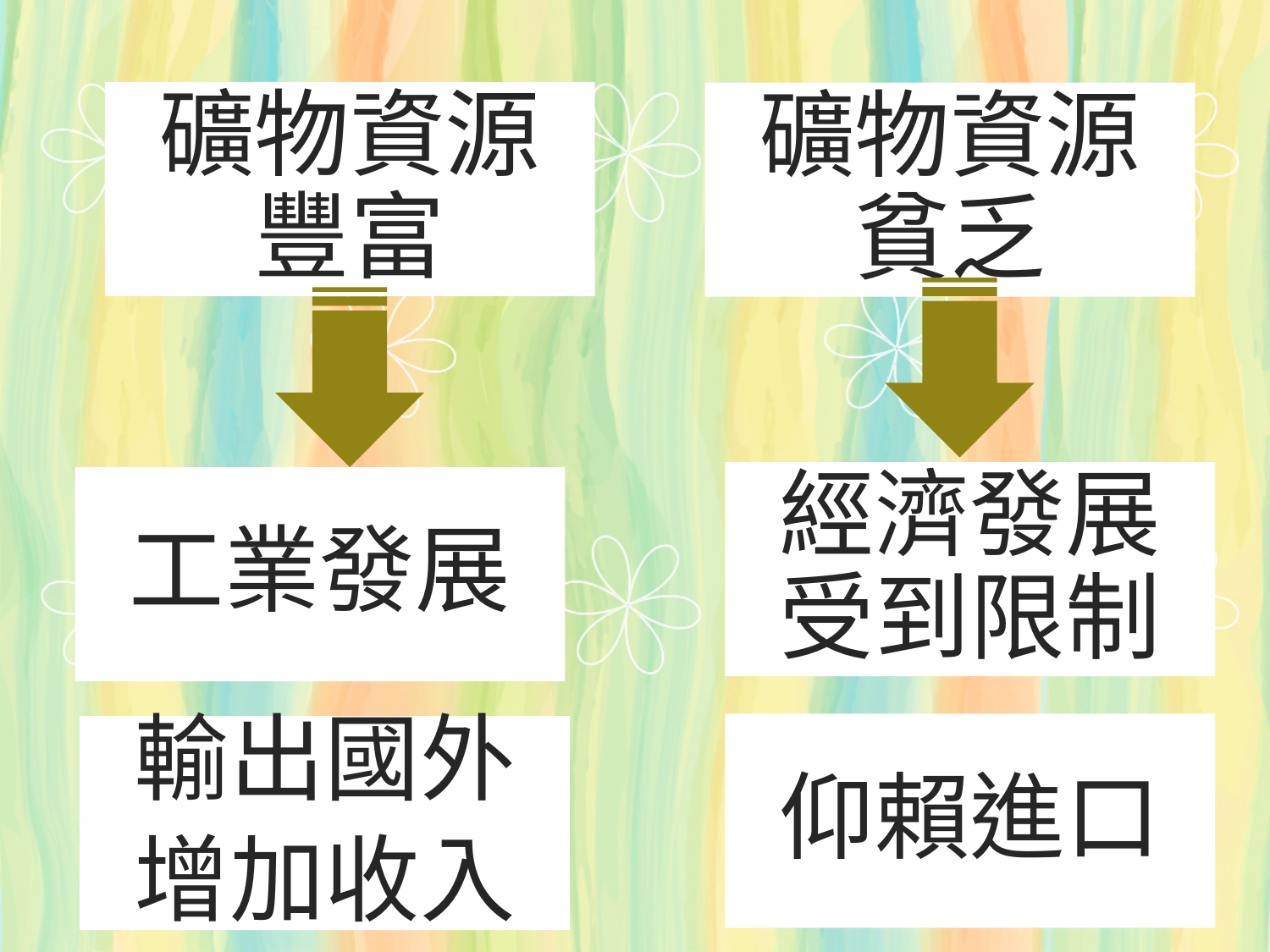

礦物資源豐富
礦物資源貧乏

經濟發展受到限制
工業發展
仰賴進口
輸出國外
增加收入